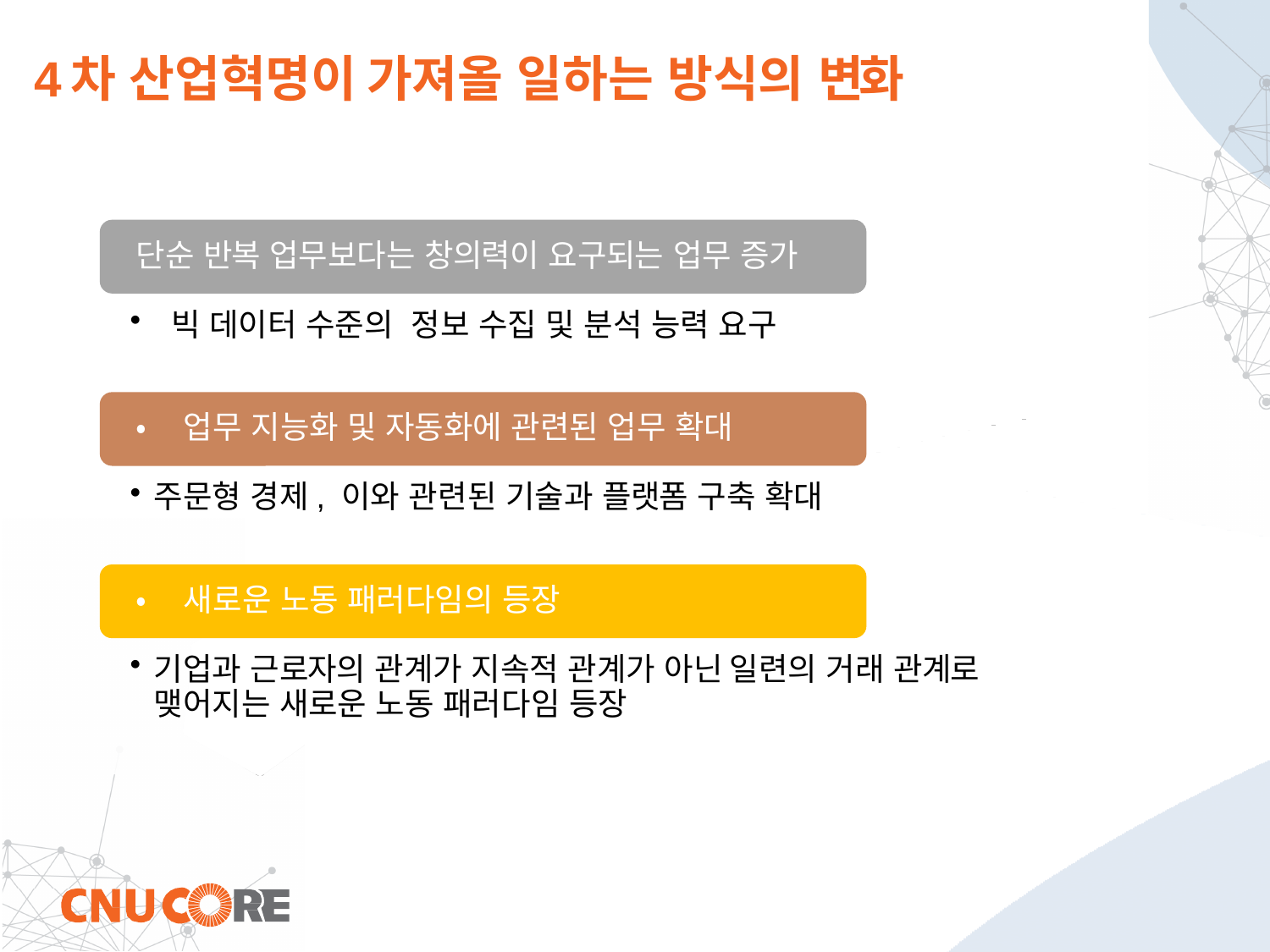

4차 산업혁명이 가져올 일하는 방식의 변화
 빅 데이터 수준의  정보 수집 및 분석 능력 요구
단순 반복 업무보다는 창의력이 요구되는 업무 증가
주문형 경제, 이와 관련된 기술과 플랫폼 구축 확대
•업무 지능화 및 자동화에 관련된 업무 확대
기업과 근로자의 관계가 지속적 관계가 아닌 일련의 거래 관계로 맺어지는 새로운 노동 패러다임 등장
•새로운 노동 패러다임의 등장